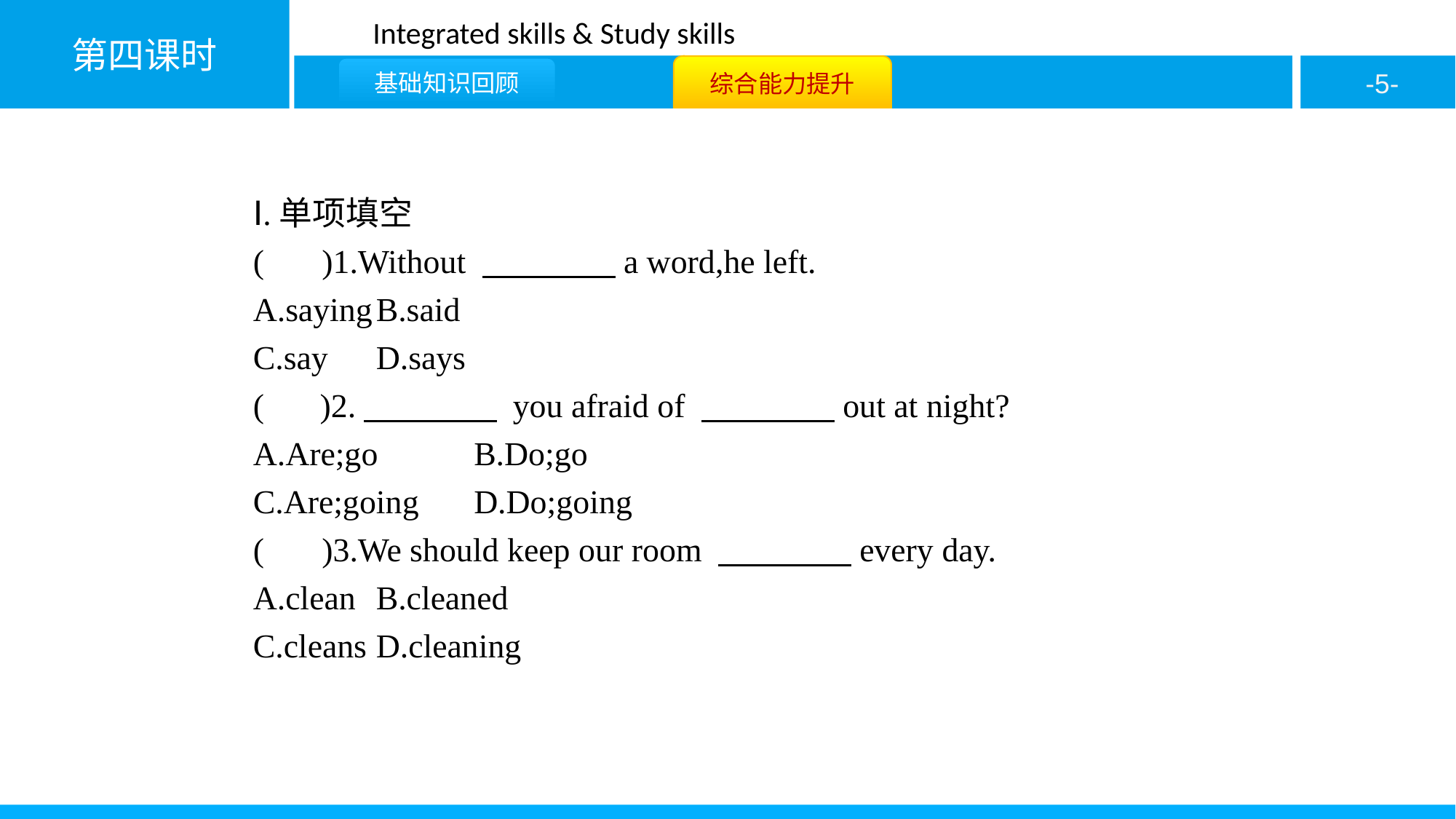

Ⅰ.单项填空
(  A  )1.Without 　　　　a word,he left.
A.saying	B.said
C.say	D.says
(  C  )2.　　　　 you afraid of 　　　　out at night?
A.Are;go	B.Do;go
C.Are;going	D.Do;going
(  A  )3.We should keep our room 　　　　every day.
A.clean	B.cleaned
C.cleans	D.cleaning